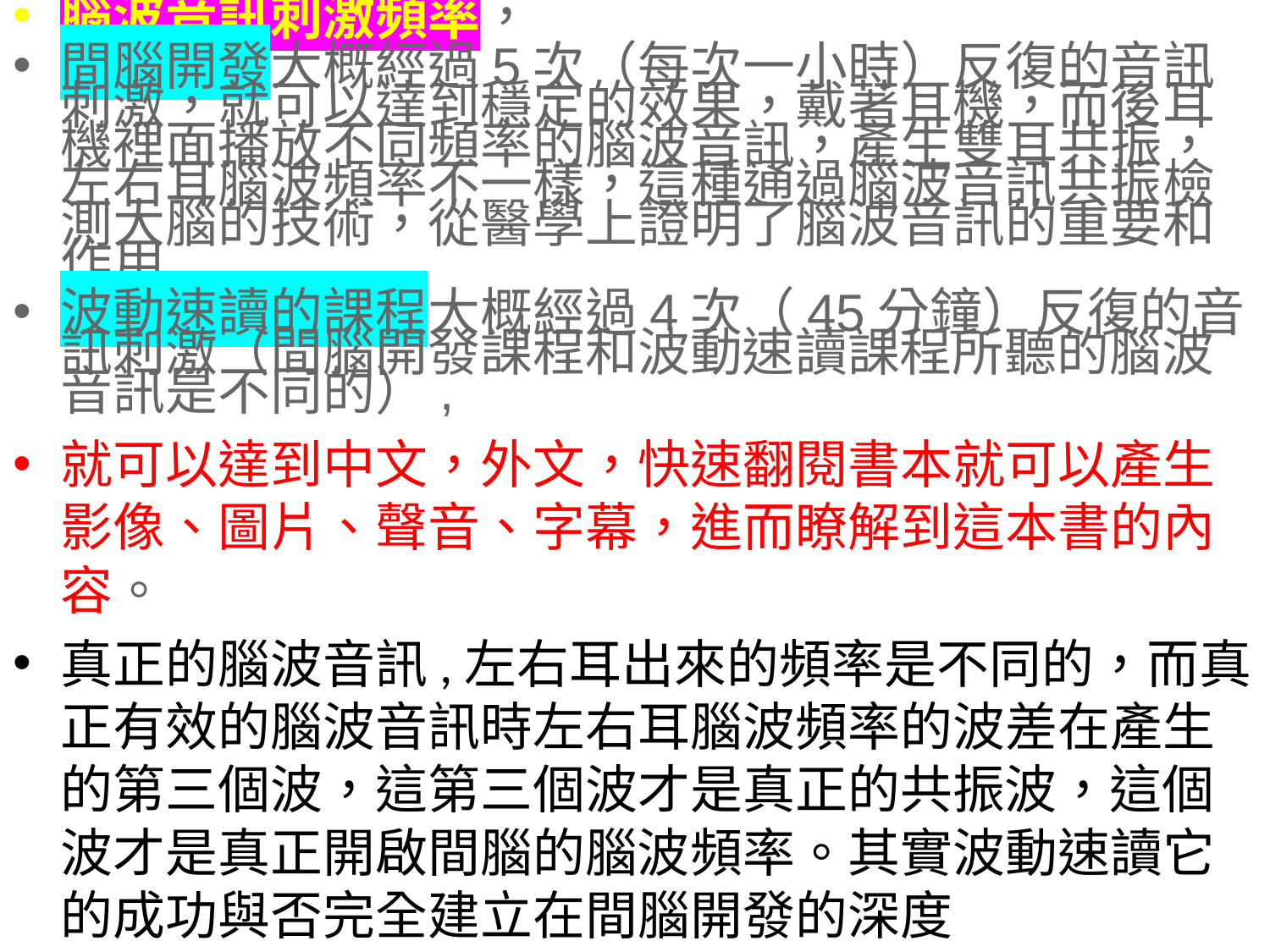

腦波音訊刺激頻率，
間腦開發大概經過5次（每次一小時）反復的音訊刺激，就可以達到穩定的效果，戴著耳機，而後耳機裡面播放不同頻率的腦波音訊，產生雙耳共振，左右耳腦波頻率不一樣，這種通過腦波音訊共振檢測大腦的技術，從醫學上證明了腦波音訊的重要和作用
波動速讀的課程大概經過4次（45分鐘）反復的音訊刺激（間腦開發課程和波動速讀課程所聽的腦波音訊是不同的）,
就可以達到中文，外文，快速翻閱書本就可以產生影像、圖片、聲音、字幕，進而瞭解到這本書的內容。
真正的腦波音訊,左右耳出來的頻率是不同的，而真正有效的腦波音訊時左右耳腦波頻率的波差在產生的第三個波，這第三個波才是真正的共振波，這個波才是真正開啟間腦的腦波頻率。其實波動速讀它的成功與否完全建立在間腦開發的深度